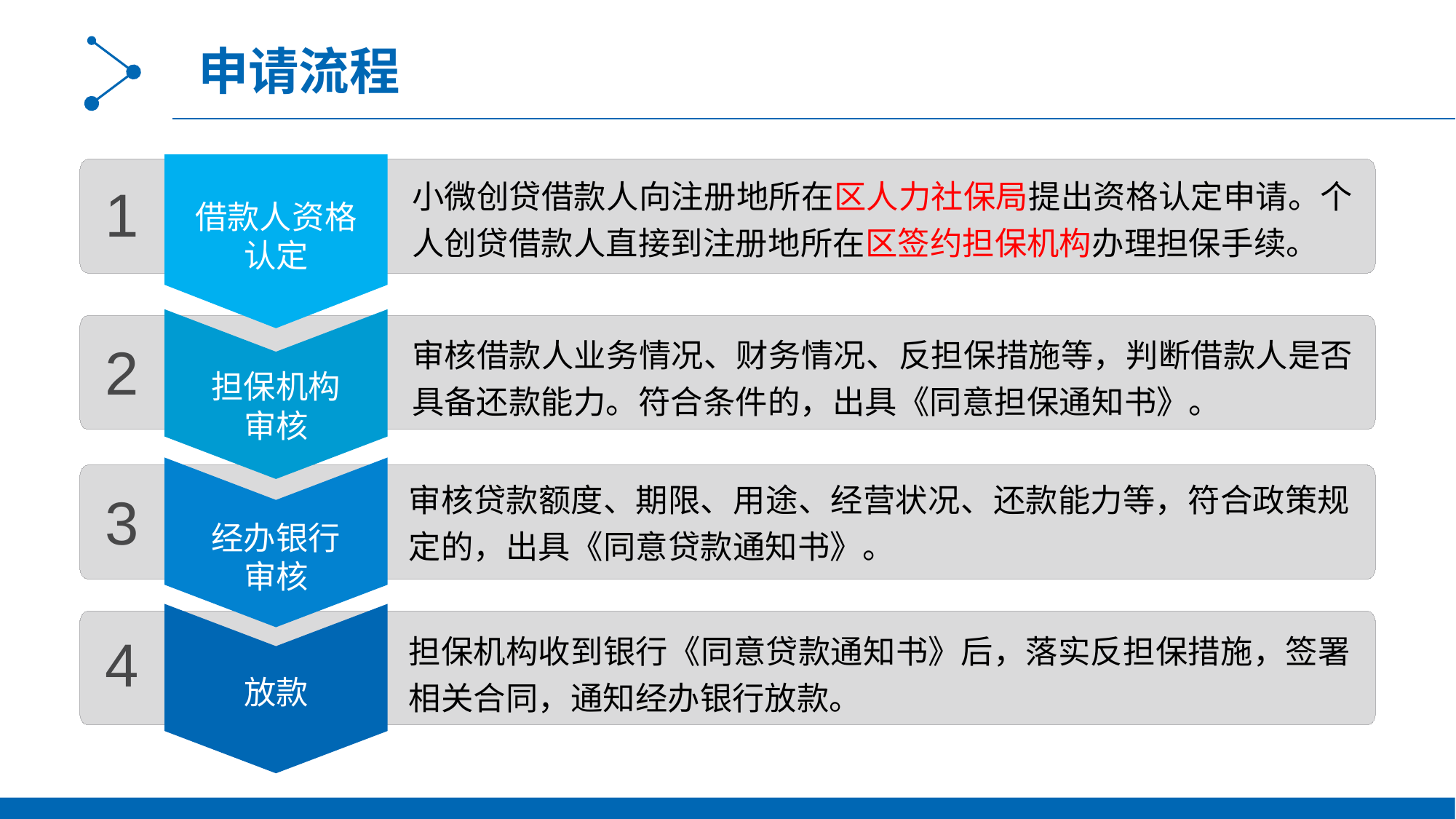

申请流程

小微创贷借款人向注册地所在区人力社保局提出资格认定申请。个人创贷借款人直接到注册地所在区签约担保机构办理担保手续。
1
借款人资格认定

审核借款人业务情况、财务情况、反担保措施等，判断借款人是否具备还款能力。符合条件的，出具《同意担保通知书》。
2
担保机构
审核

审核贷款额度、期限、用途、经营状况、还款能力等，符合政策规定的，出具《同意贷款通知书》。
3
经办银行
审核

担保机构收到银行《同意贷款通知书》后，落实反担保措施，签署相关合同，通知经办银行放款。
4
放款